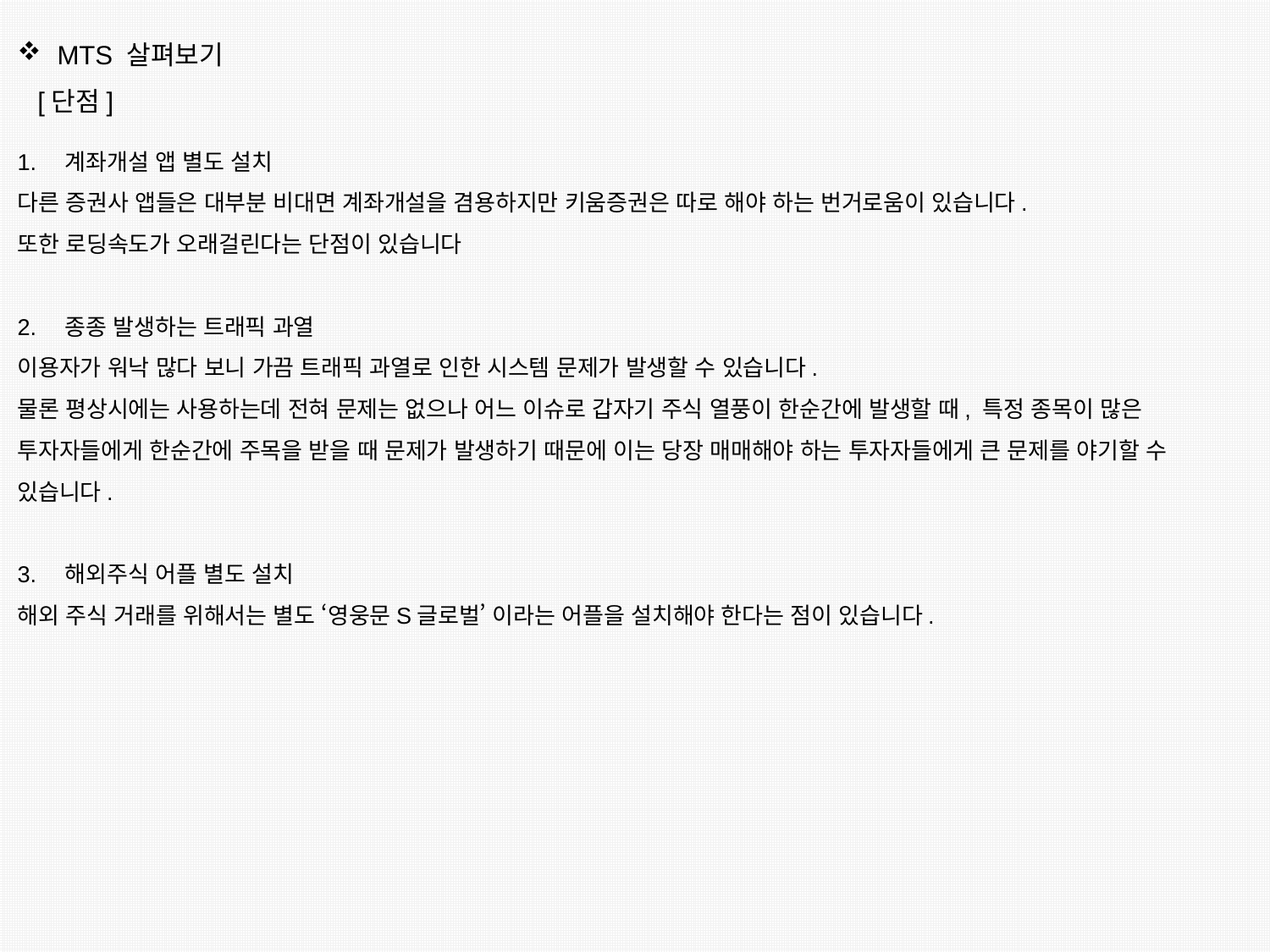

MTS 살펴보기
[단점]
계좌개설 앱 별도 설치
다른 증권사 앱들은 대부분 비대면 계좌개설을 겸용하지만 키움증권은 따로 해야 하는 번거로움이 있습니다.
또한 로딩속도가 오래걸린다는 단점이 있습니다

종종 발생하는 트래픽 과열
이용자가 워낙 많다 보니 가끔 트래픽 과열로 인한 시스템 문제가 발생할 수 있습니다.
물론 평상시에는 사용하는데 전혀 문제는 없으나 어느 이슈로 갑자기 주식 열풍이 한순간에 발생할 때, 특정 종목이 많은 투자자들에게 한순간에 주목을 받을 때 문제가 발생하기 때문에 이는 당장 매매해야 하는 투자자들에게 큰 문제를 야기할 수 있습니다.

해외주식 어플 별도 설치
해외 주식 거래를 위해서는 별도 ‘영웅문S글로벌’ 이라는 어플을 설치해야 한다는 점이 있습니다.